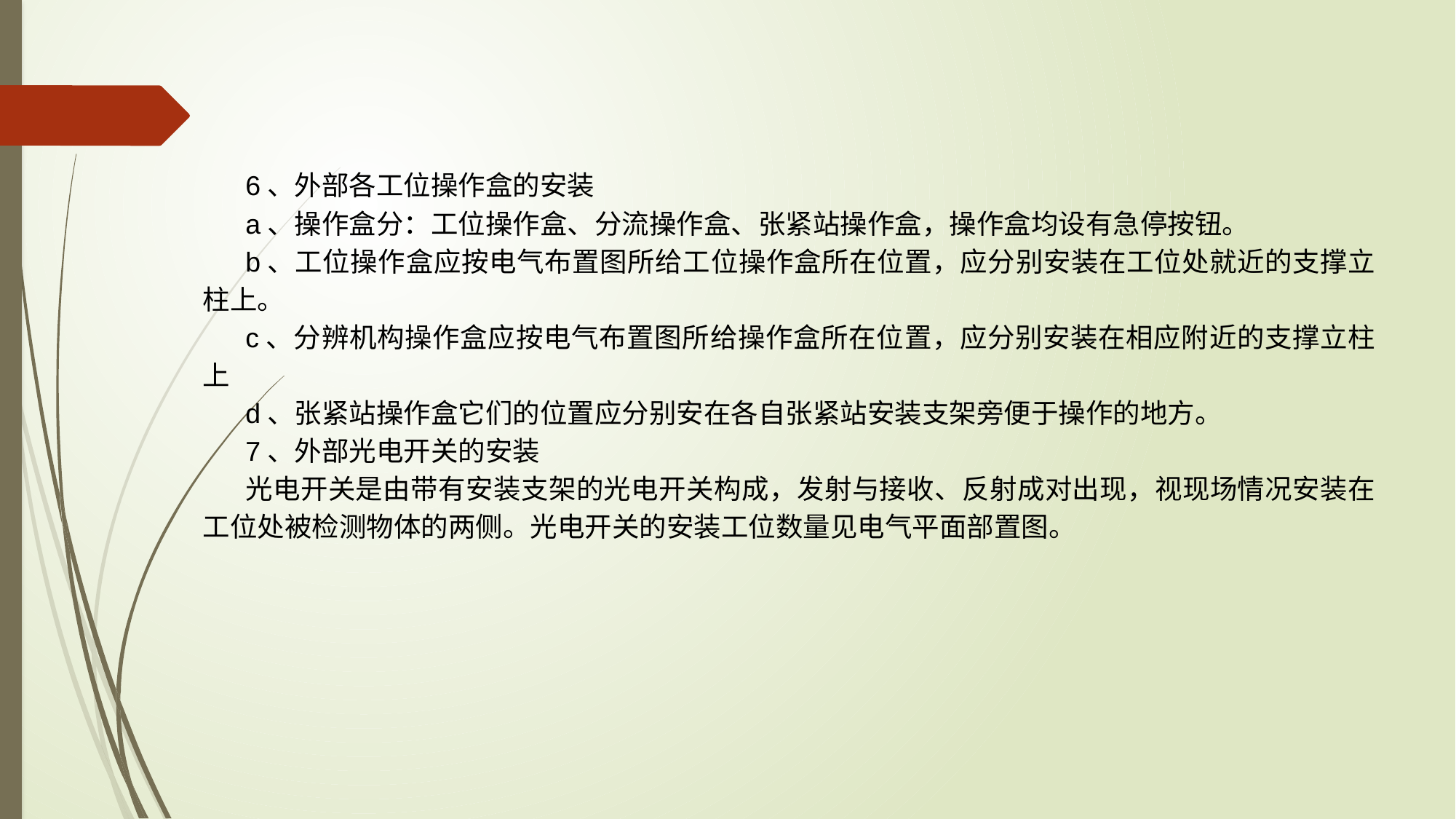

6、外部各工位操作盒的安装
a、操作盒分：工位操作盒、分流操作盒、张紧站操作盒，操作盒均设有急停按钮。
b、工位操作盒应按电气布置图所给工位操作盒所在位置，应分别安装在工位处就近的支撑立柱上。
c、分辨机构操作盒应按电气布置图所给操作盒所在位置，应分别安装在相应附近的支撑立柱上
d、张紧站操作盒它们的位置应分别安在各自张紧站安装支架旁便于操作的地方。
7、外部光电开关的安装
光电开关是由带有安装支架的光电开关构成，发射与接收、反射成对出现，视现场情况安装在工位处被检测物体的两侧。光电开关的安装工位数量见电气平面部置图。